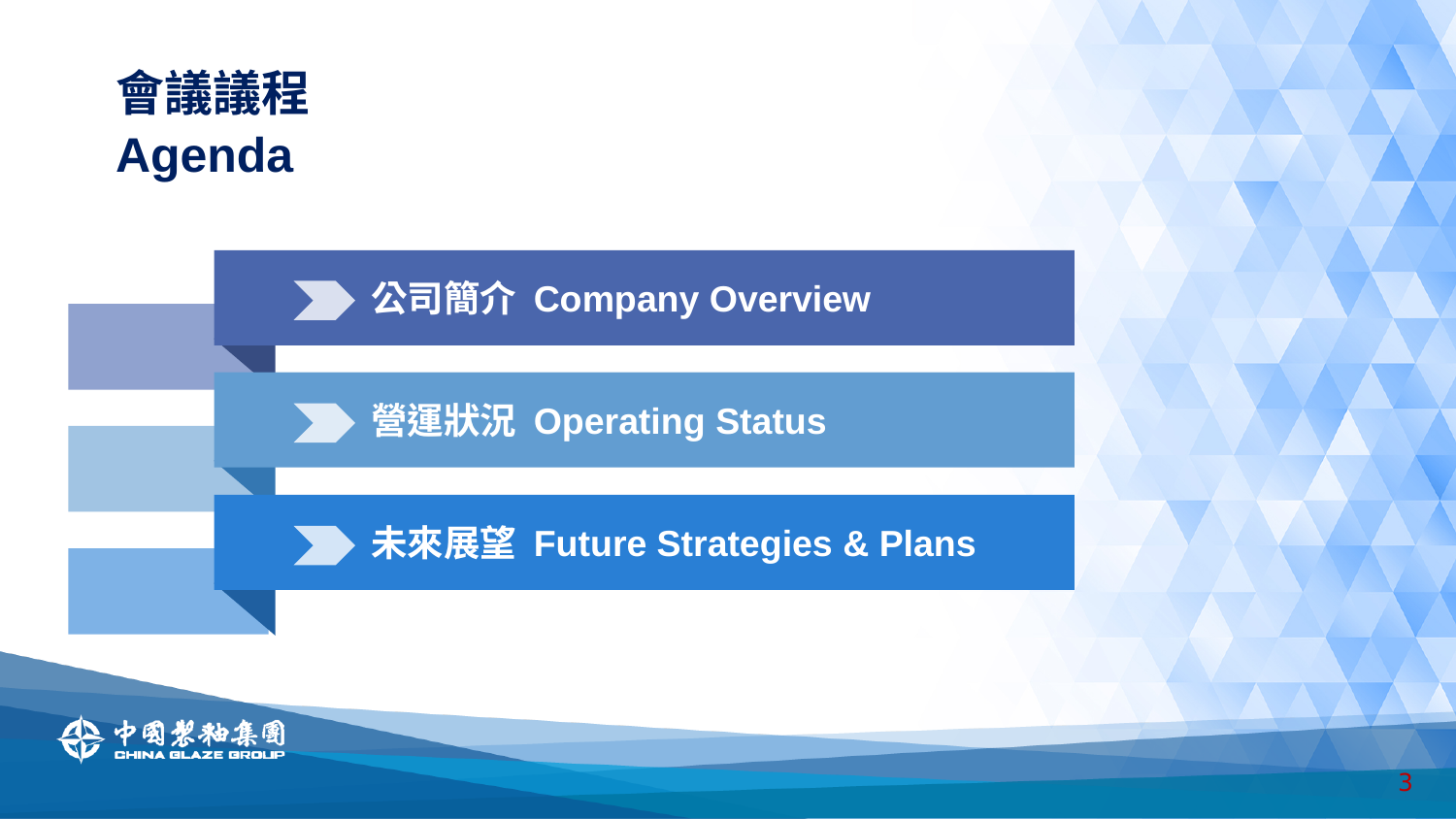

會議議程
Agenda
公司簡介 Company Overview

營運狀況 Operating Status

未來展望 Future Strategies & Plans

3